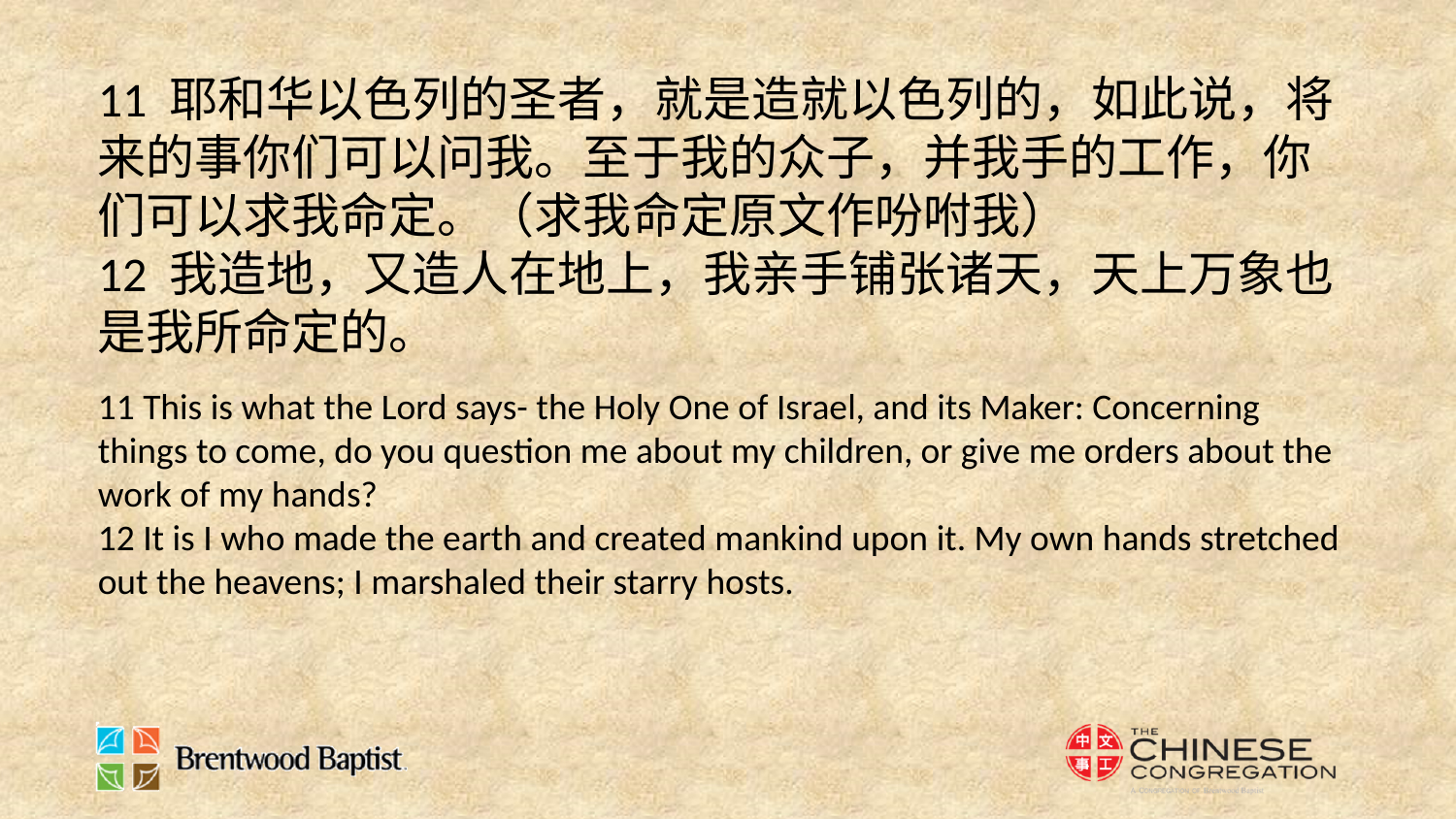

11 耶和华以色列的圣者，就是造就以色列的，如此说，将来的事你们可以问我。至于我的众子，并我手的工作，你们可以求我命定。（求我命定原文作吩咐我）
12 我造地，又造人在地上，我亲手铺张诸天，天上万象也是我所命定的。

11 This is what the Lord says- the Holy One of Israel, and its Maker: Concerning things to come, do you question me about my children, or give me orders about the work of my hands?
12 It is I who made the earth and created mankind upon it. My own hands stretched out the heavens; I marshaled their starry hosts.